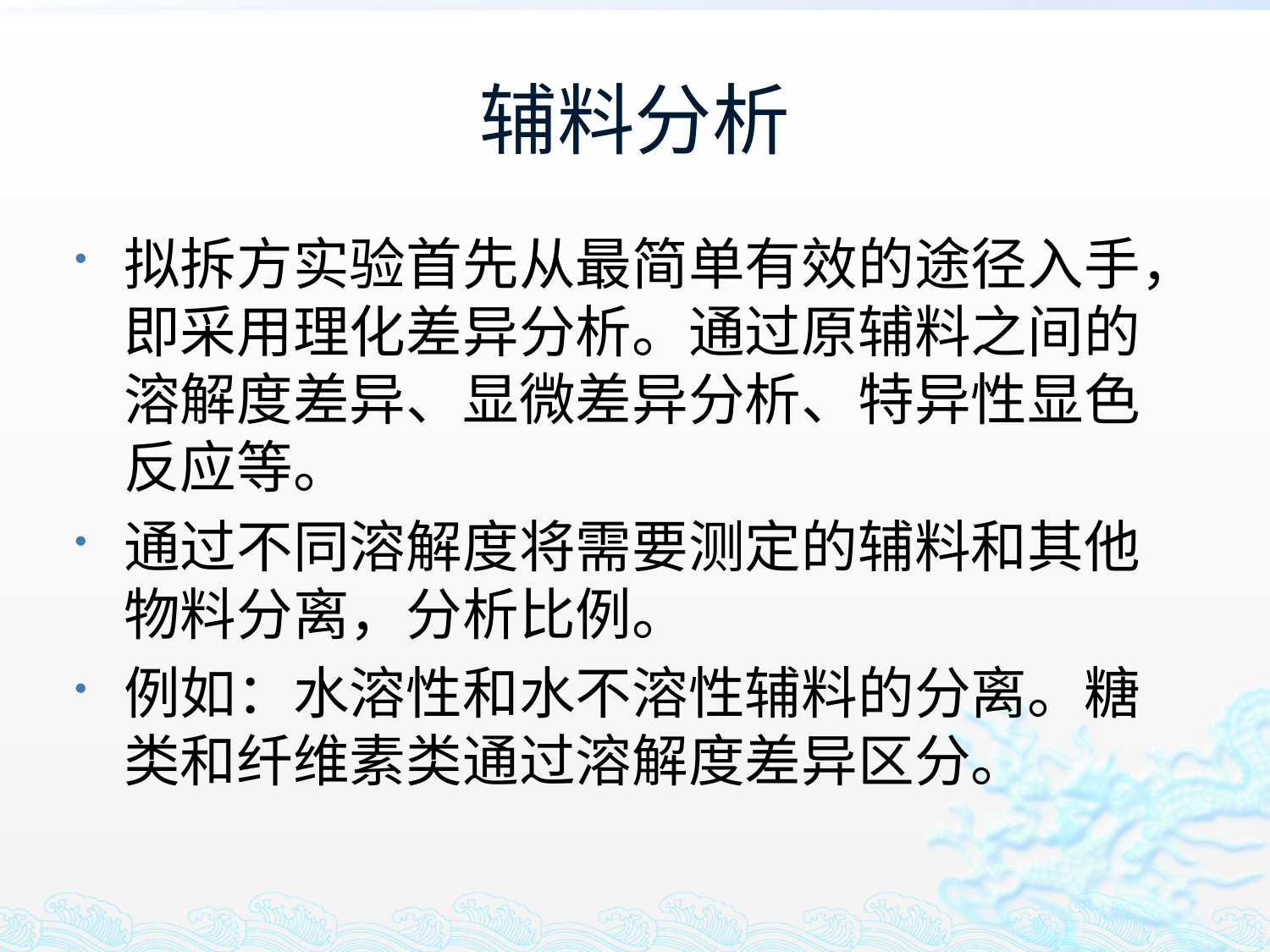

# 辅料分析
拟拆方实验首先从最简单有效的途径入手，即采用理化差异分析。通过原辅料之间的溶解度差异、显微差异分析、特异性显色反应等。
通过不同溶解度将需要测定的辅料和其他物料分离，分析比例。
例如：水溶性和水不溶性辅料的分离。糖类和纤维素类通过溶解度差异区分。